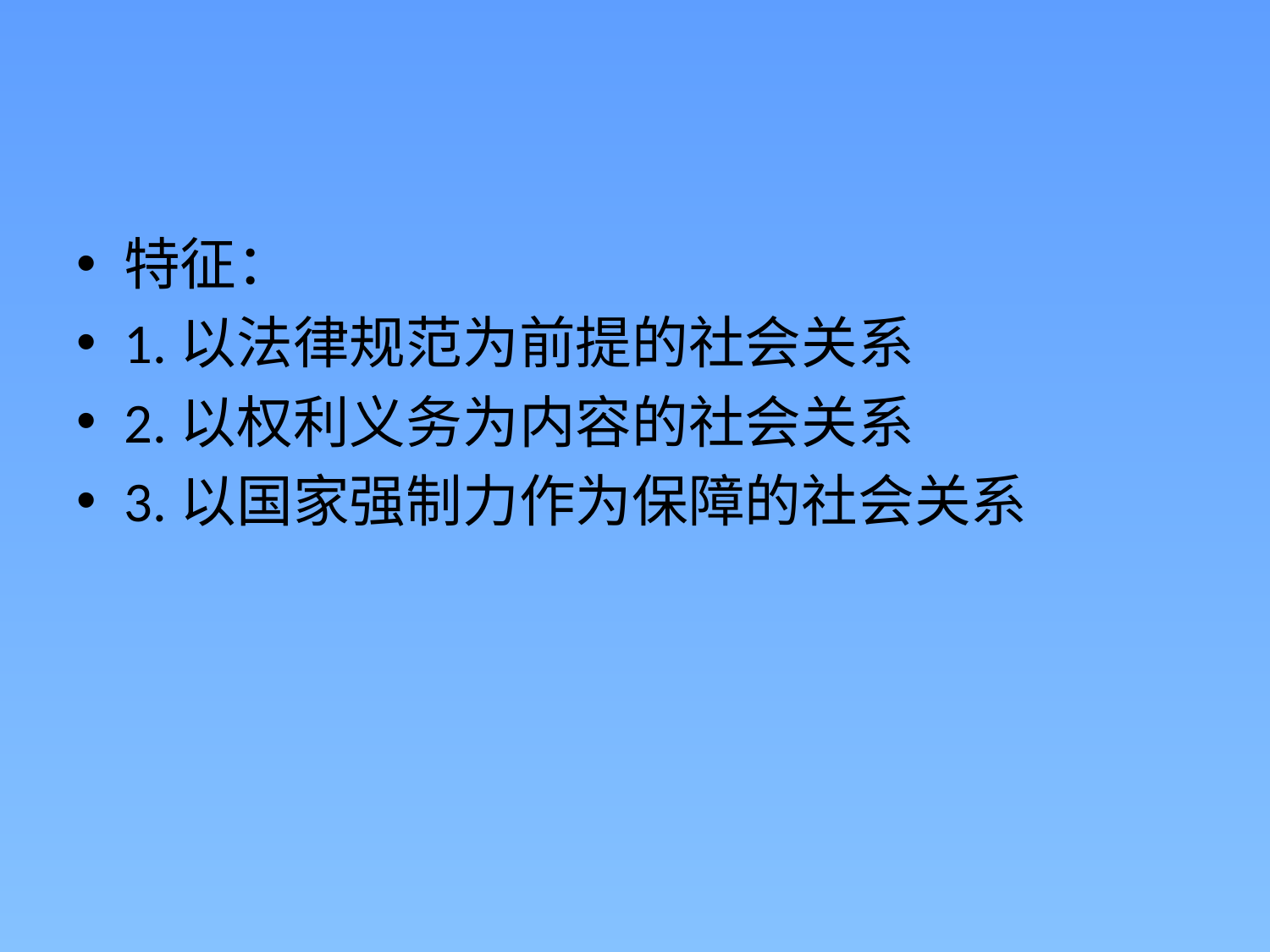

#
特征：
1.以法律规范为前提的社会关系
2.以权利义务为内容的社会关系
3.以国家强制力作为保障的社会关系